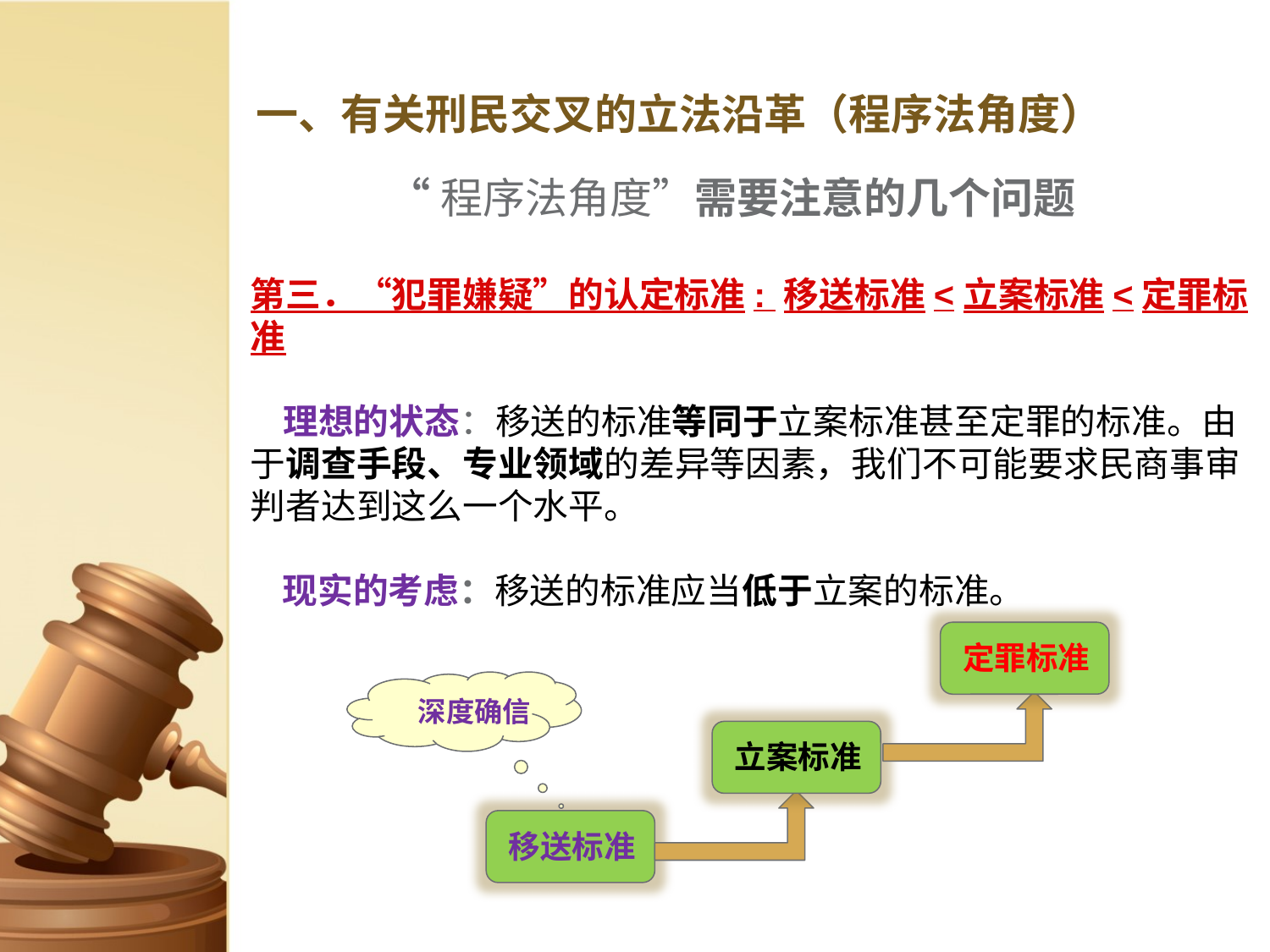

# 一、有关刑民交叉的立法沿革（程序法角度）
“程序法角度”需要注意的几个问题
第三．“犯罪嫌疑”的认定标准: 移送标准<立案标准<定罪标准

   理想的状态：移送的标准等同于立案标准甚至定罪的标准。由于调查手段、专业领域的差异等因素，我们不可能要求民商事审判者达到这么一个水平。

   现实的考虑：移送的标准应当低于立案的标准。

定罪标准

深度确信

立案标准

移送标准